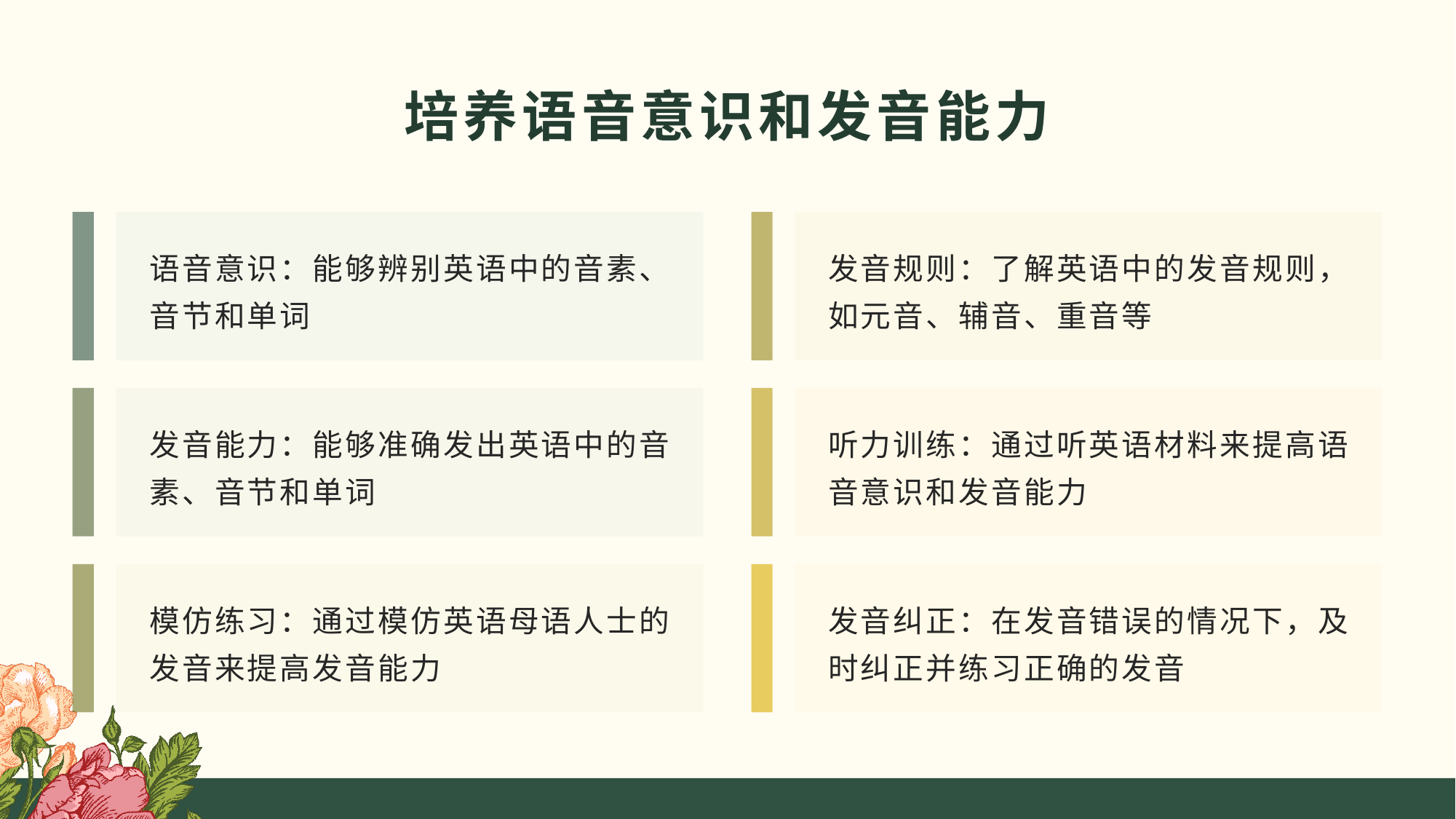

培养语音意识和发音能力

语音意识：能够辨别英语中的音素、音节和单词
发音规则：了解英语中的发音规则，如元音、辅音、重音等

发音能力：能够准确发出英语中的音素、音节和单词
听力训练：通过听英语材料来提高语音意识和发音能力

模仿练习：通过模仿英语母语人士的发音来提高发音能力
发音纠正：在发音错误的情况下，及时纠正并练习正确的发音